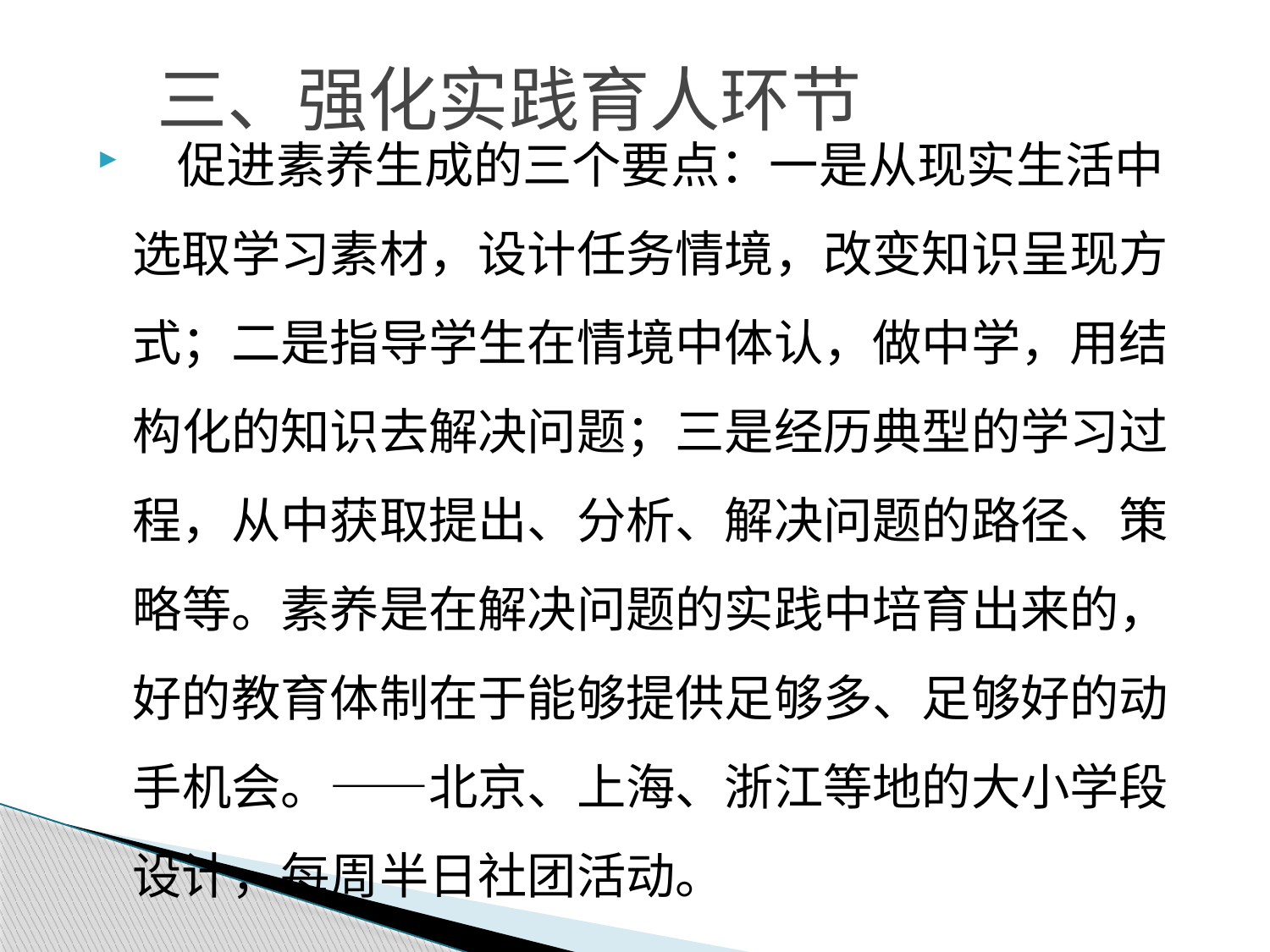

促进素养生成的三个要点：一是从现实生活中选取学习素材，设计任务情境，改变知识呈现方式；二是指导学生在情境中体认，做中学，用结构化的知识去解决问题；三是经历典型的学习过程，从中获取提出、分析、解决问题的路径、策略等。素养是在解决问题的实践中培育出来的，好的教育体制在于能够提供足够多、足够好的动手机会。——北京、上海、浙江等地的大小学段设计，每周半日社团活动。

# 三、强化实践育人环节